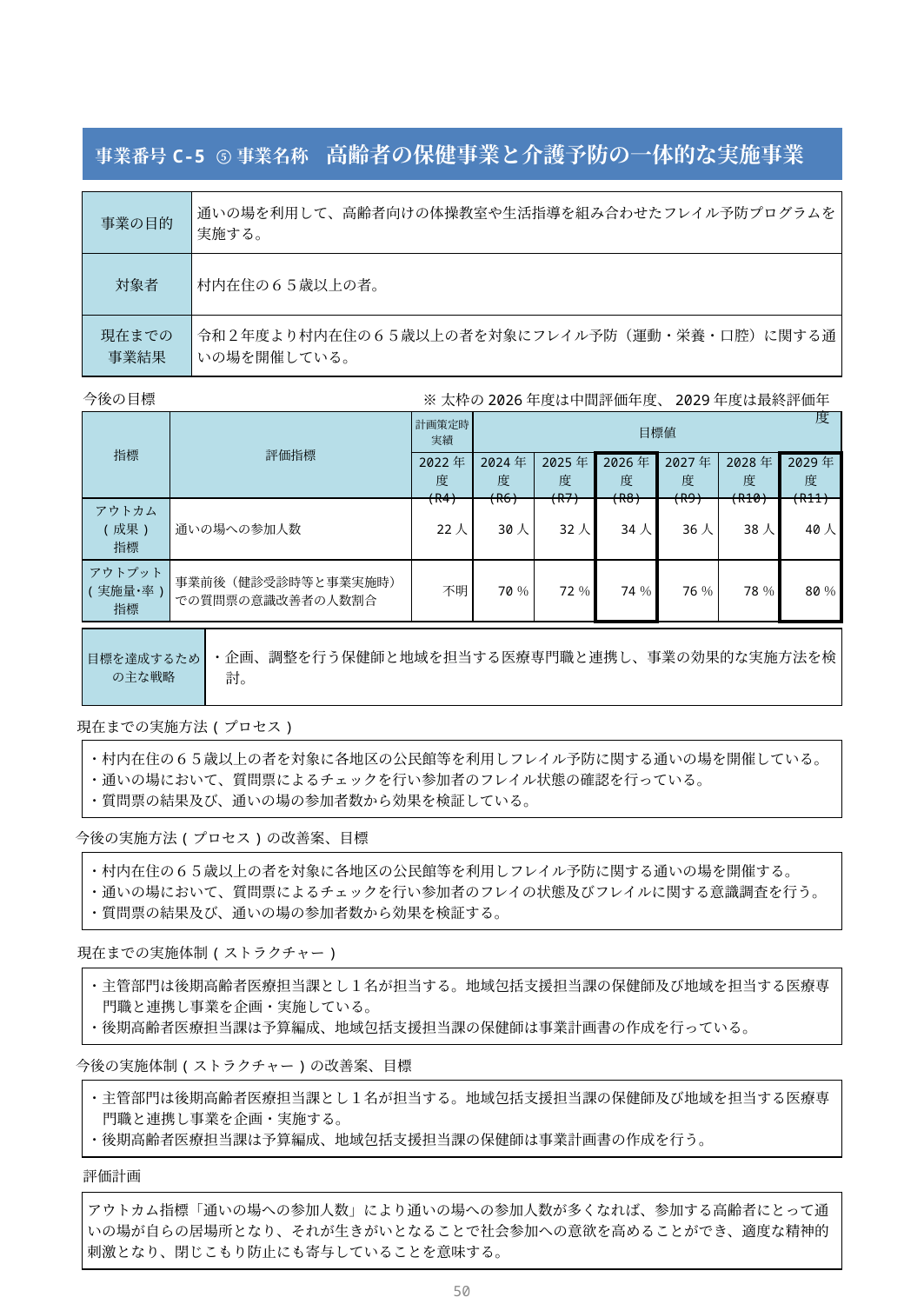

| 事業番号C-5 ⑤事業名称　高齢者の保健事業と介護予防の一体的な実施事業 |
| --- |
| 事業の目的 | 通いの場を利用して、高齢者向けの体操教室や生活指導を組み合わせたフレイル予防プログラムを実施する。 |
| --- | --- |
| 対象者 | 村内在住の６５歳以上の者。 |
| 現在までの 事業結果 | 令和２年度より村内在住の６５歳以上の者を対象にフレイル予防（運動・栄養・口腔）に関する通いの場を開催している。 |
今後の目標
※太枠の2026年度は中間評価年度、2029年度は最終評価年度
| 指標 | 評価指標 | 計画策定時実績 | 目標値 |  |  |  |  |  |
| --- | --- | --- | --- | --- | --- | --- | --- | --- |
|  |  | 2022年度 (R4) | 2024年度 (R6) | 2025年度 (R7) | 2026年度 (R8) | 2027年度 (R9) | 2028年度 (R10) | 2029年度 (R11) |
| アウトカム (成果) 指標 | 通いの場への参加人数 | 22人 | 30人 | 32人 | 34人 | 36人 | 38人 | 40人 |
| アウトプット (実施量･率) 指標 | 事業前後（健診受診時等と事業実施時）での質問票の意識改善者の人数割合 | 不明 | 70％ | 72％ | 74％ | 76％ | 78％ | 80％ |
| 目標を達成するため の主な戦略 | ・企画、調整を行う保健師と地域を担当する医療専門職と連携し、事業の効果的な実施方法を検討。 |
| --- | --- |
現在までの実施方法(プロセス)
| ・村内在住の６５歳以上の者を対象に各地区の公民館等を利用しフレイル予防に関する通いの場を開催している。 ・通いの場において、質問票によるチェックを行い参加者のフレイル状態の確認を行っている。 ・質問票の結果及び、通いの場の参加者数から効果を検証している。 |
| --- |
今後の実施方法(プロセス)の改善案、目標
| ・村内在住の６５歳以上の者を対象に各地区の公民館等を利用しフレイル予防に関する通いの場を開催する。 ・通いの場において、質問票によるチェックを行い参加者のフレイの状態及びフレイルに関する意識調査を行う。 ・質問票の結果及び、通いの場の参加者数から効果を検証する。 |
| --- |
現在までの実施体制(ストラクチャー)
| ・主管部門は後期高齢者医療担当課とし１名が担当する。地域包括支援担当課の保健師及び地域を担当する医療専門職と連携し事業を企画・実施している。 ・後期高齢者医療担当課は予算編成、地域包括支援担当課の保健師は事業計画書の作成を行っている。 |
| --- |
今後の実施体制(ストラクチャー)の改善案、目標
| ・主管部門は後期高齢者医療担当課とし１名が担当する。地域包括支援担当課の保健師及び地域を担当する医療専門職と連携し事業を企画・実施する。 ・後期高齢者医療担当課は予算編成、地域包括支援担当課の保健師は事業計画書の作成を行う。 |
| --- |
評価計画
| アウトカム指標「通いの場への参加人数」により通いの場への参加人数が多くなれば、参加する高齢者にとって通いの場が自らの居場所となり、それが生きがいとなることで社会参加への意欲を高めることができ、適度な精神的刺激となり、閉じこもり防止にも寄与していることを意味する。 |
| --- |
50